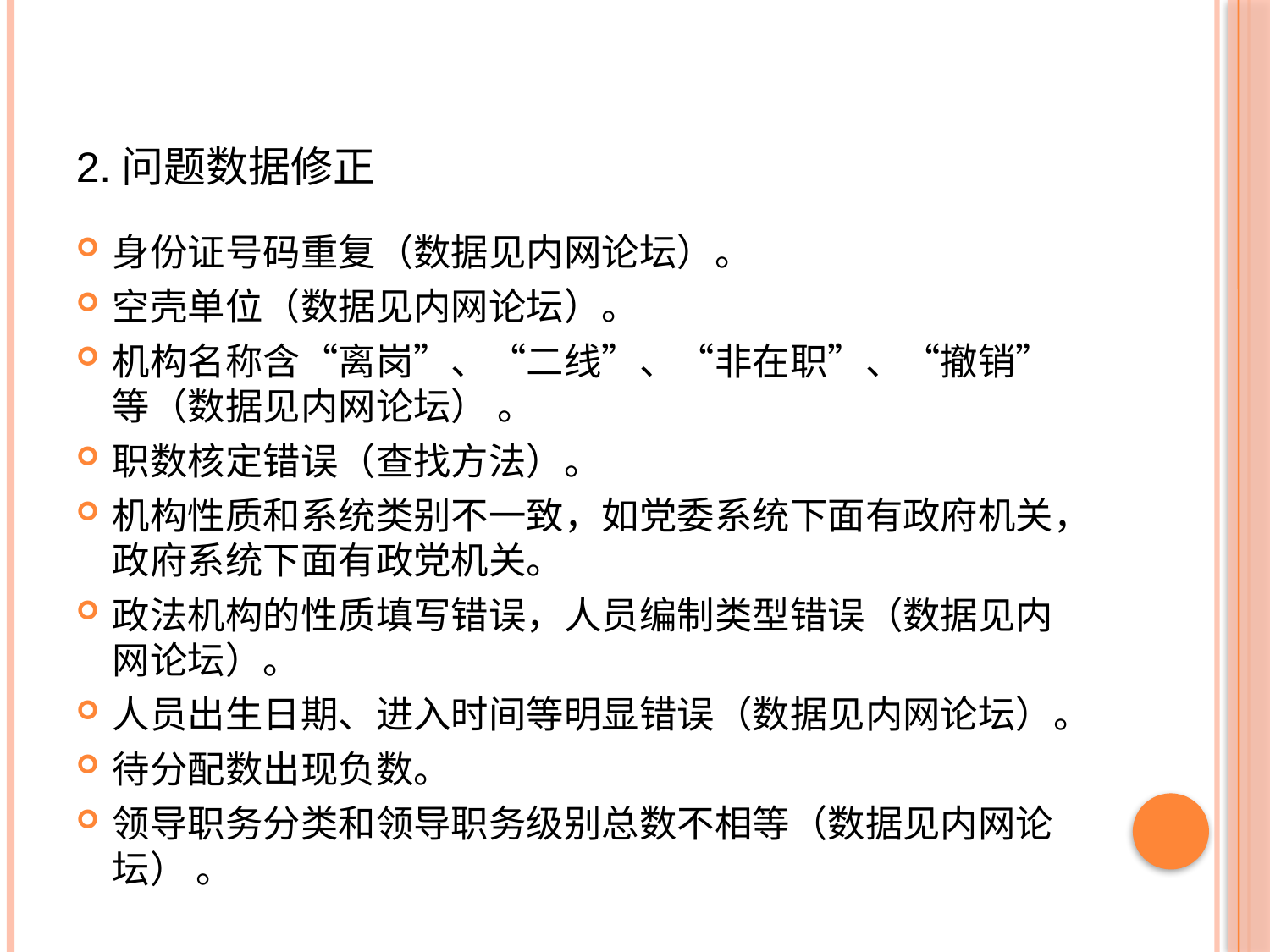

# 2.问题数据修正
身份证号码重复（数据见内网论坛）。
空壳单位（数据见内网论坛）。
机构名称含“离岗”、“二线”、“非在职”、“撤销”等（数据见内网论坛） 。
职数核定错误（查找方法）。
机构性质和系统类别不一致，如党委系统下面有政府机关，政府系统下面有政党机关。
政法机构的性质填写错误，人员编制类型错误（数据见内网论坛）。
人员出生日期、进入时间等明显错误（数据见内网论坛）。
待分配数出现负数。
领导职务分类和领导职务级别总数不相等（数据见内网论坛） 。